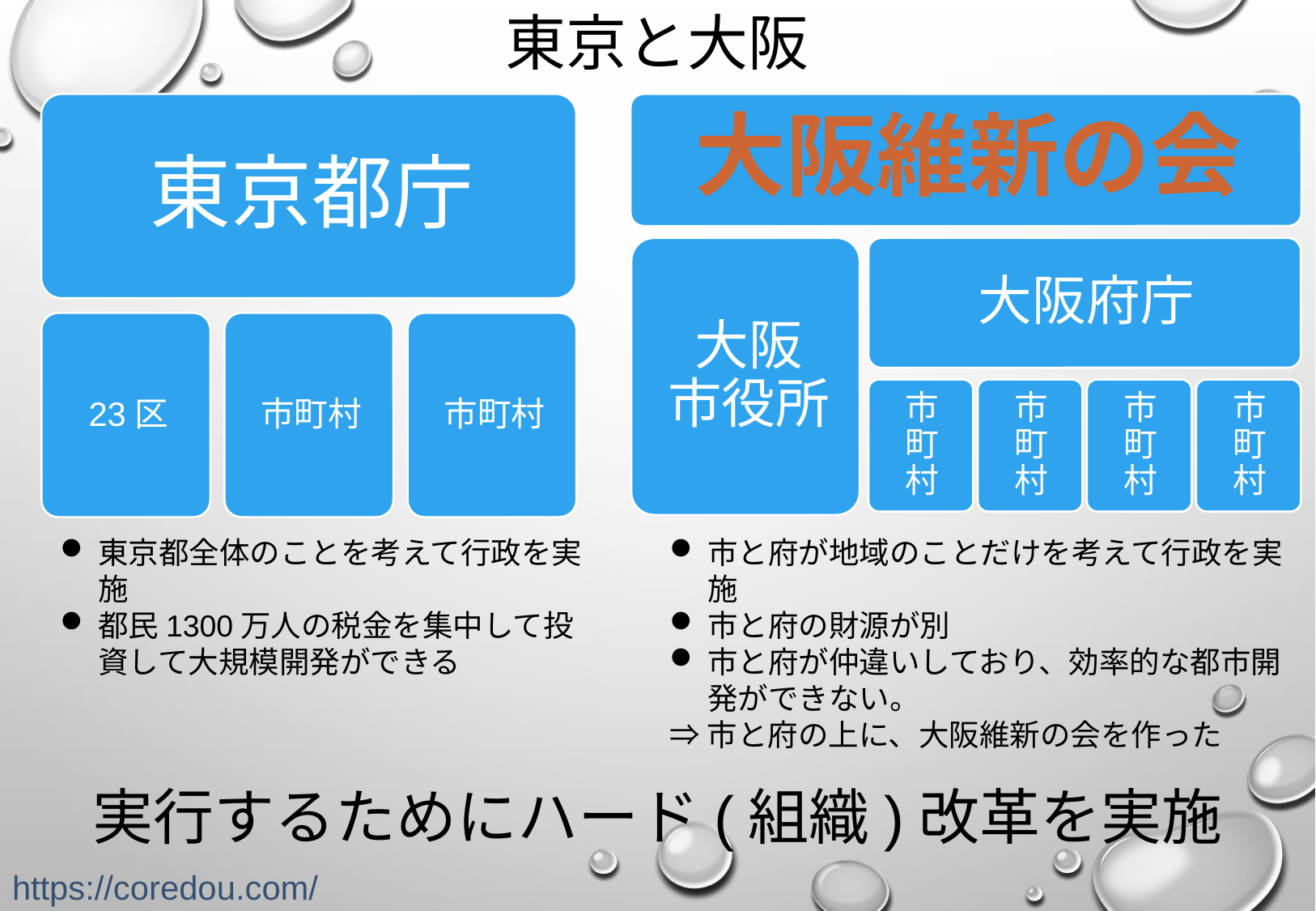

# 東京と大阪
東京都庁
23区
市町村
市町村
大阪維新の会
大阪
市役所
大阪府庁
市
町
村
市
町
村
市
町
村
市
町
村
東京都全体のことを考えて行政を実施
都民1300万人の税金を集中して投資して大規模開発ができる
市と府が地域のことだけを考えて行政を実施
市と府の財源が別
市と府が仲違いしており、効率的な都市開発ができない。
⇒市と府の上に、大阪維新の会を作った
実行するためにハード(組織)改革を実施
https://coredou.com/